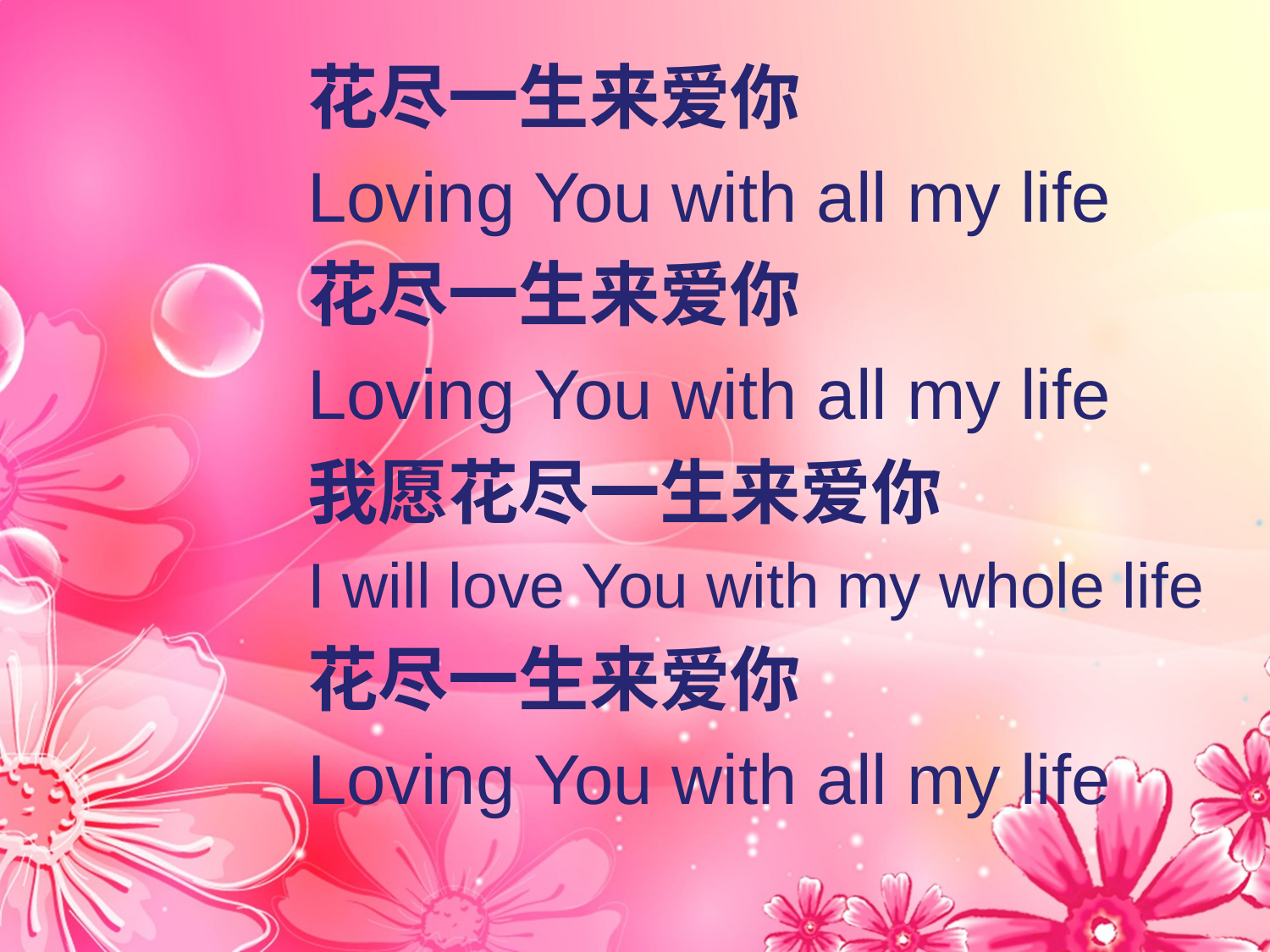

花尽一生来爱你
Loving You with all my life
花尽一生来爱你
Loving You with all my life
我愿花尽一生来爱你
I will love You with my whole life
花尽一生来爱你
Loving You with all my life